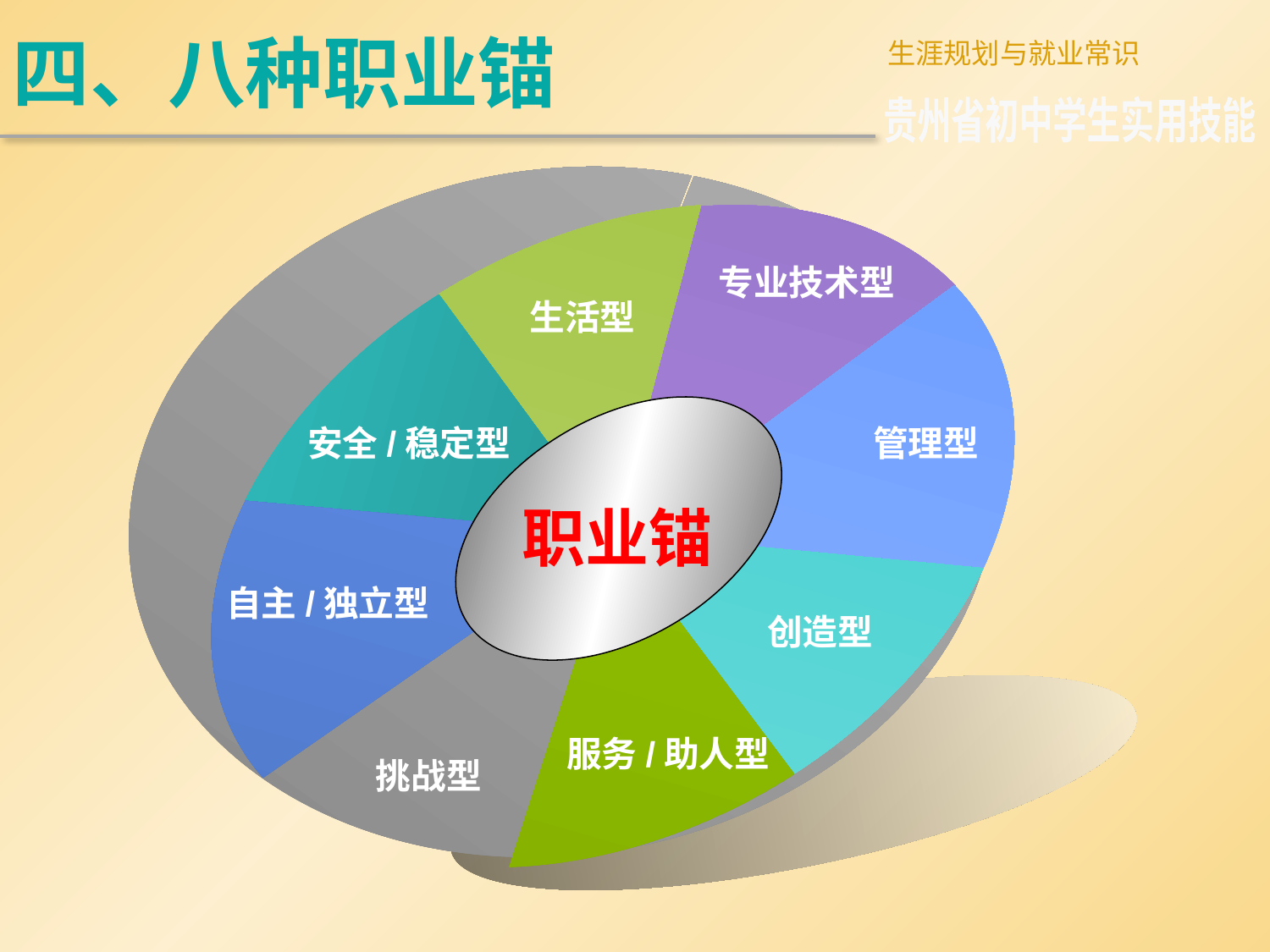

四、八种职业锚
生涯规划与就业常识
贵州省初中学生实用技能

专业技术型
生活型
安全/稳定型
管理型

职业锚
自主/独立型
创造型

服务/助人型
挑战型